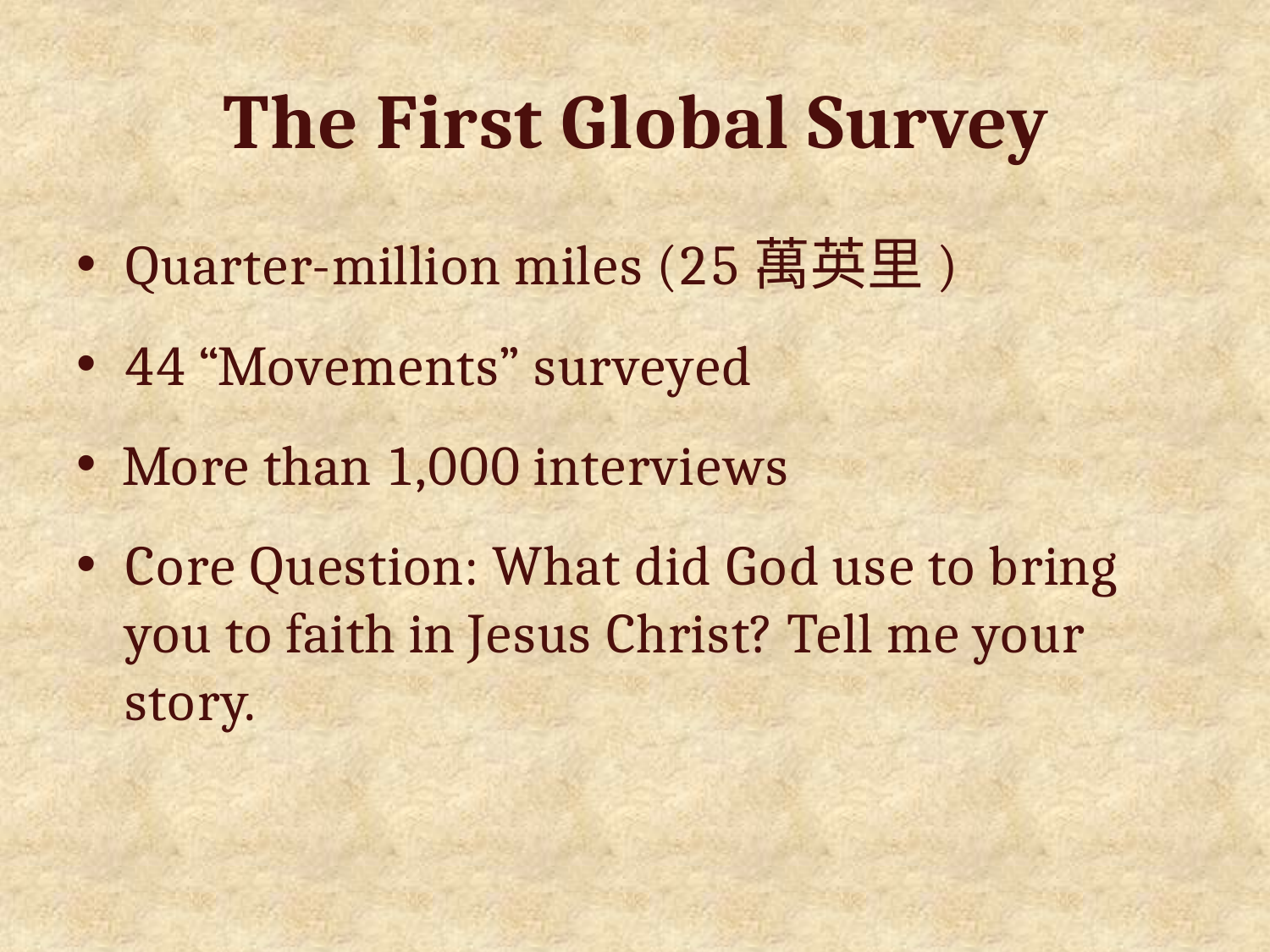

# The First Global Survey
Quarter-million miles (25萬英里)
44 “Movements” surveyed
More than 1,000 interviews
Core Question: What did God use to bring you to faith in Jesus Christ? Tell me your story.